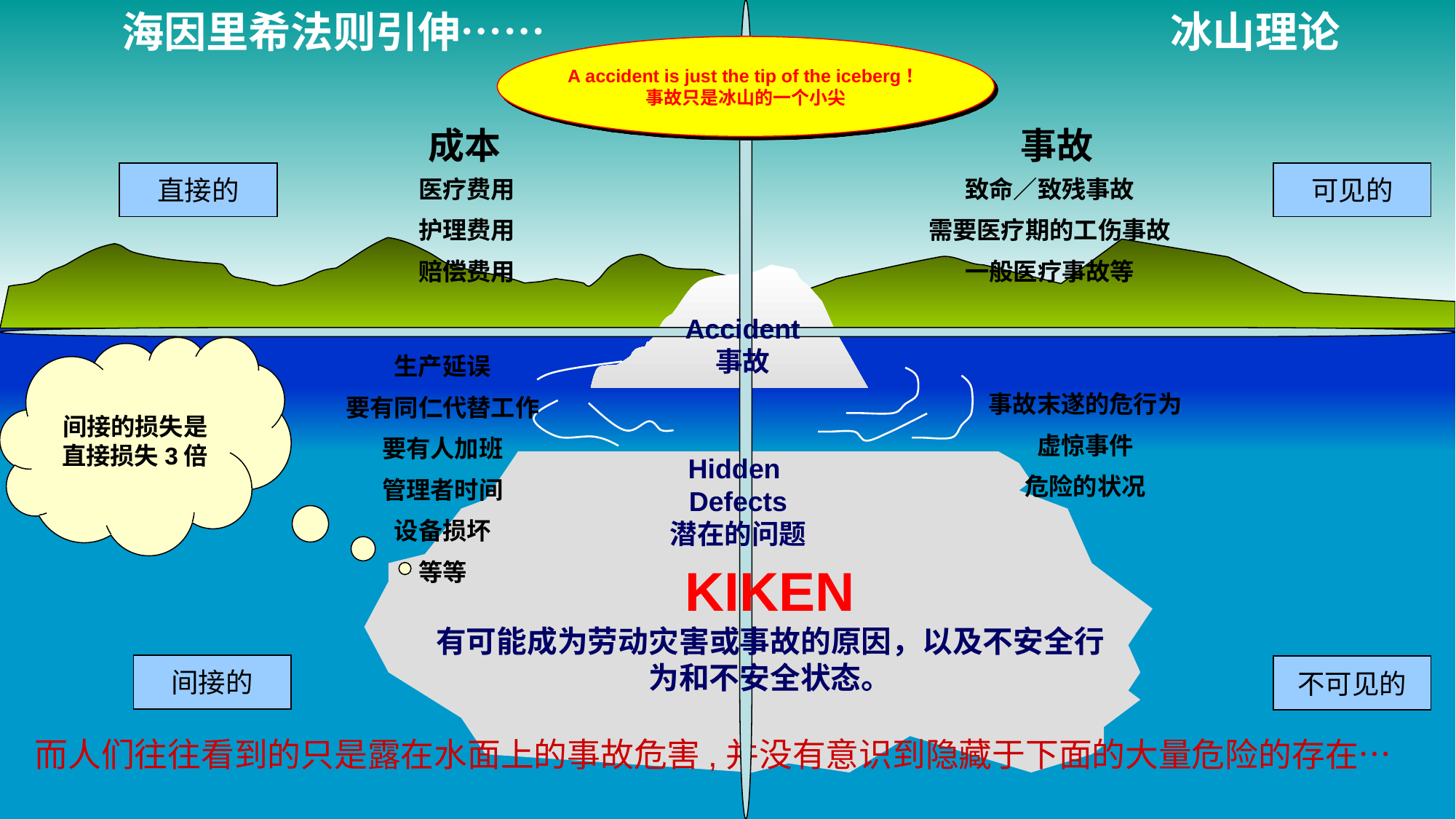

海因里希法则引伸……
冰山理论
一.背景—Why
A accident is just the tip of the iceberg！
事故只是冰山的一个小尖
成本
事故
直接的
可见的
医疗费用
护理费用
赔偿费用
致命∕致残事故
需要医疗期的工伤事故
一般医疗事故等

Accident
事故

间接的损失是直接损失3倍
生产延误
要有同仁代替工作
要有人加班
管理者时间
设备损坏
等等

事故末遂的危行为
虚惊事件
危险的状况

Hidden
Defects
潜在的问题

KIKEN
有可能成为劳动灾害或事故的原因，以及不安全行为和不安全状态。
间接的
不可见的
而人们往往看到的只是露在水面上的事故危害,并没有意识到隐藏于下面的大量危险的存在…